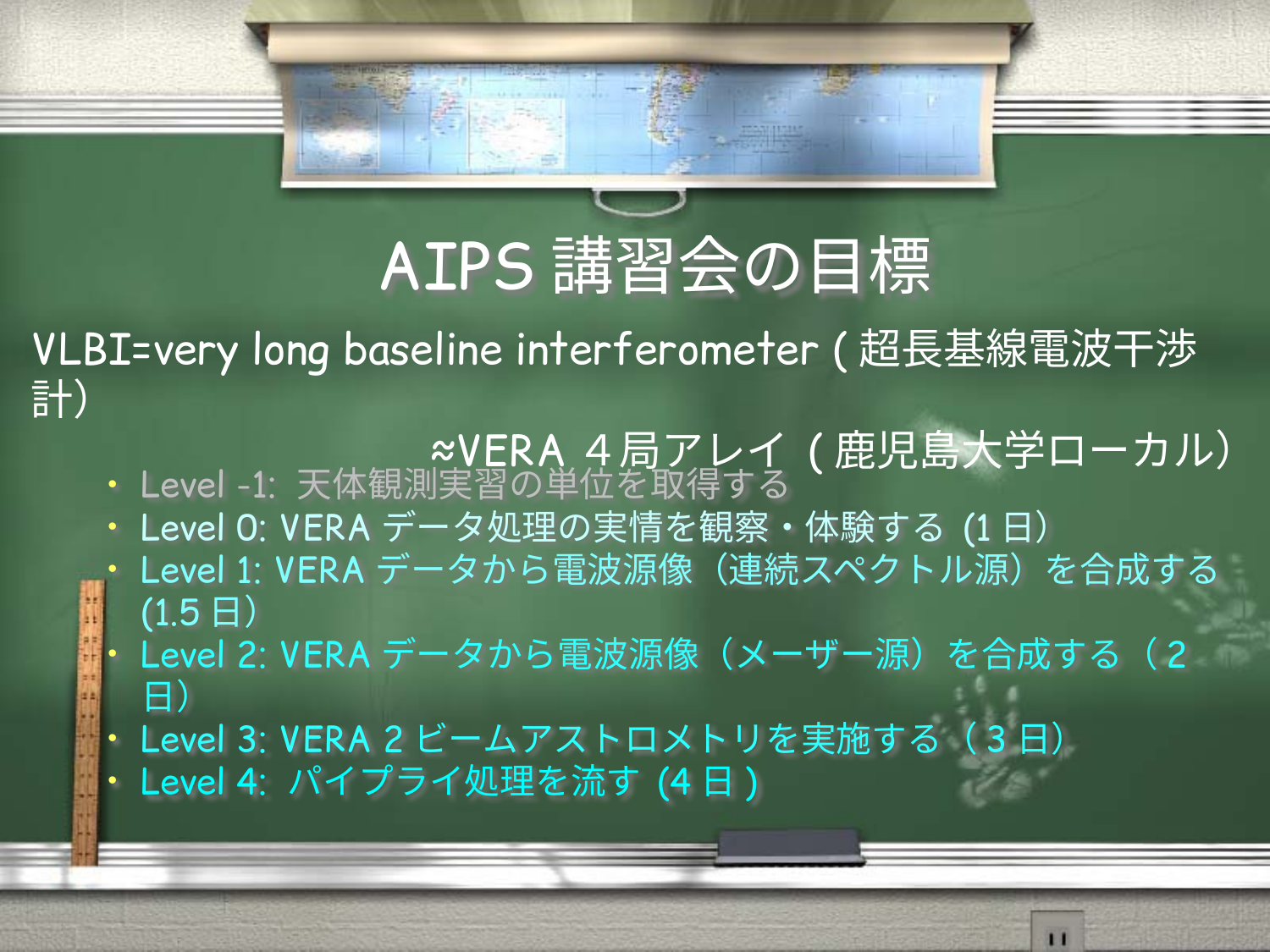

# AIPS講習会の目標
VLBI=very long baseline interferometer (超長基線電波干渉計）
≈VERA４局アレイ (鹿児島大学ローカル）
Level -1: 天体観測実習の単位を取得する
Level 0: VERAデータ処理の実情を観察・体験する (1日）
Level 1: VERAデータから電波源像（連続スペクトル源）を合成する (1.5日）
Level 2: VERAデータから電波源像（メーザー源）を合成する（2日）
Level 3: VERA 2ビームアストロメトリを実施する（3日）
Level 4: パイプライ処理を流す (4日)